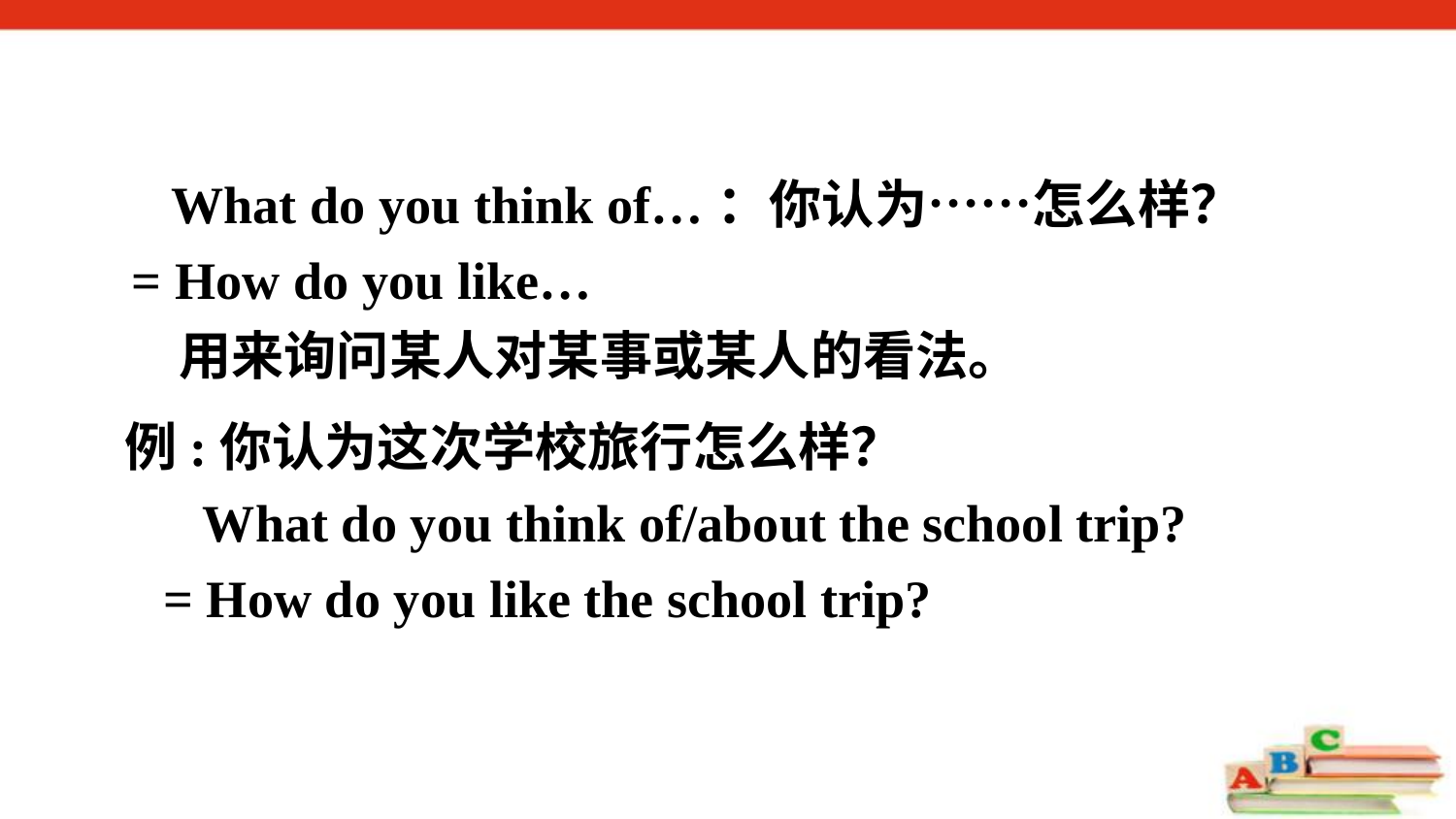

What do you think of…：你认为……怎么样？
 = How do you like…
    用来询问某人对某事或某人的看法。
例:你认为这次学校旅行怎么样？
      What do you think of/about the school trip?
   = How do you like the school trip?